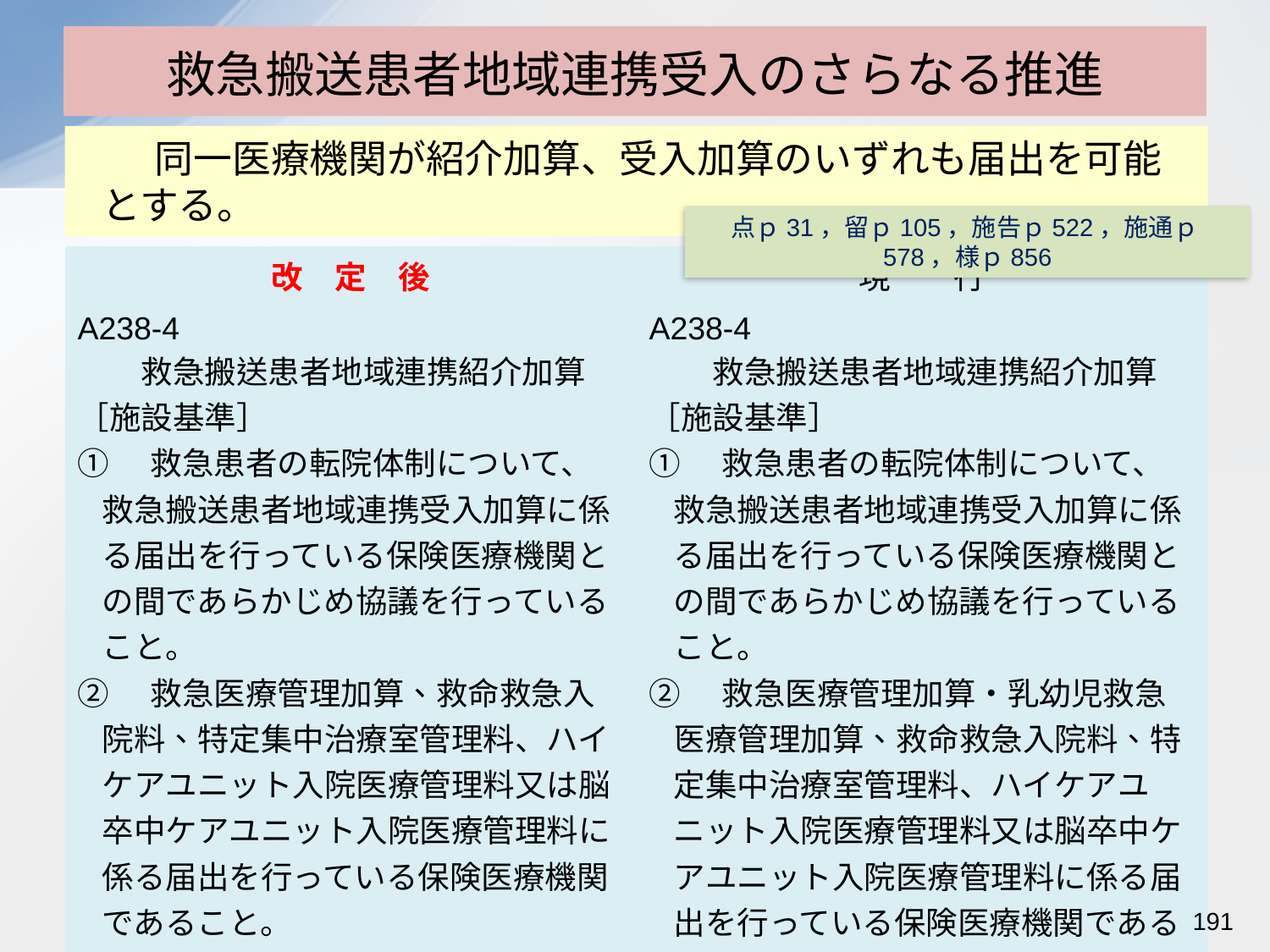

# 救急搬送患者地域連携受入のさらなる推進
　　同一医療機関が紹介加算、受入加算のいずれも届出を可能とする。
点ｐ31，留ｐ105，施告ｐ522，施通ｐ578，様ｐ856
| 改　定　後 | 現　　行 |
| --- | --- |
| A238-4 　　救急搬送患者地域連携紹介加算 ［施設基準］ ①　救急患者の転院体制について、救急搬送患者地域連携受入加算に係る届出を行っている保険医療機関との間であらかじめ協議を行っていること。 ②　救急医療管理加算、救命救急入院料、特定集中治療室管理料、ハイケアユニット入院医療管理料又は脳卒中ケアユニット入院医療管理料に係る届出を行っている保険医療機関であること。 （③削除） | A238-4 　　救急搬送患者地域連携紹介加算 ［施設基準］ ①　救急患者の転院体制について、救急搬送患者地域連携受入加算に係る届出を行っている保険医療機関との間であらかじめ協議を行っていること。 ②　救急医療管理加算・乳幼児救急医療管理加算、救命救急入院料、特定集中治療室管理料、ハイケアユニット入院医療管理料又は脳卒中ケアユニット入院医療管理料に係る届出を行っている保険医療機関であること。 ③　救急搬送患者地域連携受入加算に係る届出を行っていない保険医療機関であること。 |
191